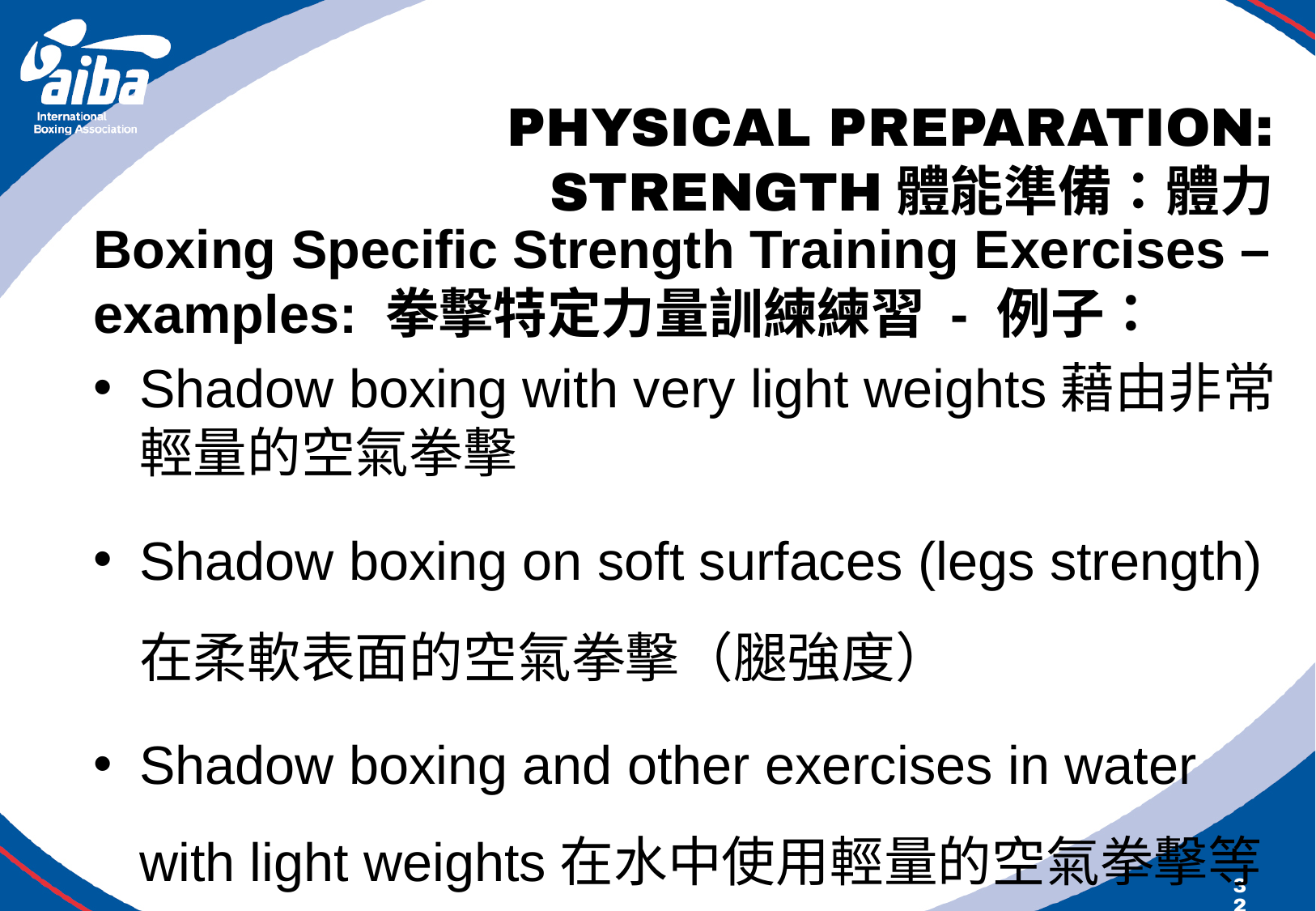

# PHYSICAL PREPARATION: STRENGTH體能準備：體力
Boxing Specific Strength Training Exercises – examples: 拳擊特定力量訓練練習 - 例子：
Shadow boxing with very light weights藉由非常輕量的空氣拳擊
Shadow boxing on soft surfaces (legs strength) 在柔軟表面的空氣拳擊（腿強度）
Shadow boxing and other exercises in water with light weights在水中使用輕量的空氣拳擊等練習
Punch exercise with heavier gloves使用較重手套的出拳練習
Exercises with rubber-band resistance使用橡膠帶阻力進行練習

327